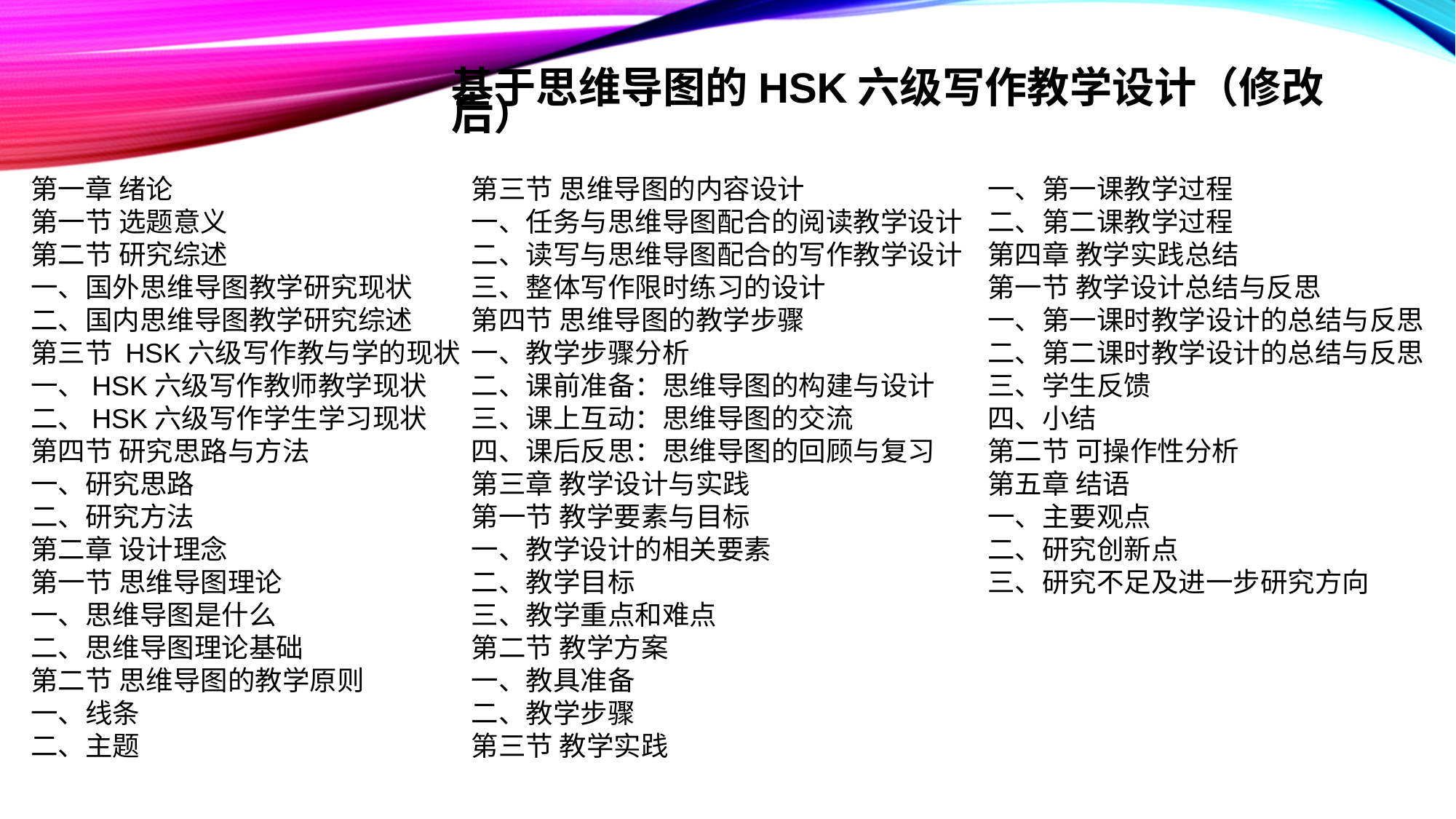

# 基于思维导图的HSK六级写作教学设计（修改后）

第一章 绪论
第一节 选题意义
第二节 研究综述
一、国外思维导图教学研究现状
二、国内思维导图教学研究综述
第三节 HSK六级写作教与学的现状
一、HSK六级写作教师教学现状
二、HSK六级写作学生学习现状
第四节 研究思路与方法
一、研究思路
二、研究方法
第二章 设计理念
第一节 思维导图理论
一、思维导图是什么
二、思维导图理论基础
第二节 思维导图的教学原则
一、线条
二、主题
第三节 思维导图的内容设计
一、任务与思维导图配合的阅读教学设计
二、读写与思维导图配合的写作教学设计
三、整体写作限时练习的设计
第四节 思维导图的教学步骤
一、教学步骤分析
二、课前准备：思维导图的构建与设计
三、课上互动：思维导图的交流
四、课后反思：思维导图的回顾与复习
第三章 教学设计与实践
第一节 教学要素与目标
一、教学设计的相关要素
二、教学目标
三、教学重点和难点
第二节 教学方案
一、教具准备
二、教学步骤
第三节 教学实践

一、第一课教学过程
二、第二课教学过程
第四章 教学实践总结
第一节 教学设计总结与反思
一、第一课时教学设计的总结与反思
二、第二课时教学设计的总结与反思
三、学生反馈
四、小结
第二节 可操作性分析
第五章 结语
一、主要观点
二、研究创新点
三、研究不足及进一步研究方向